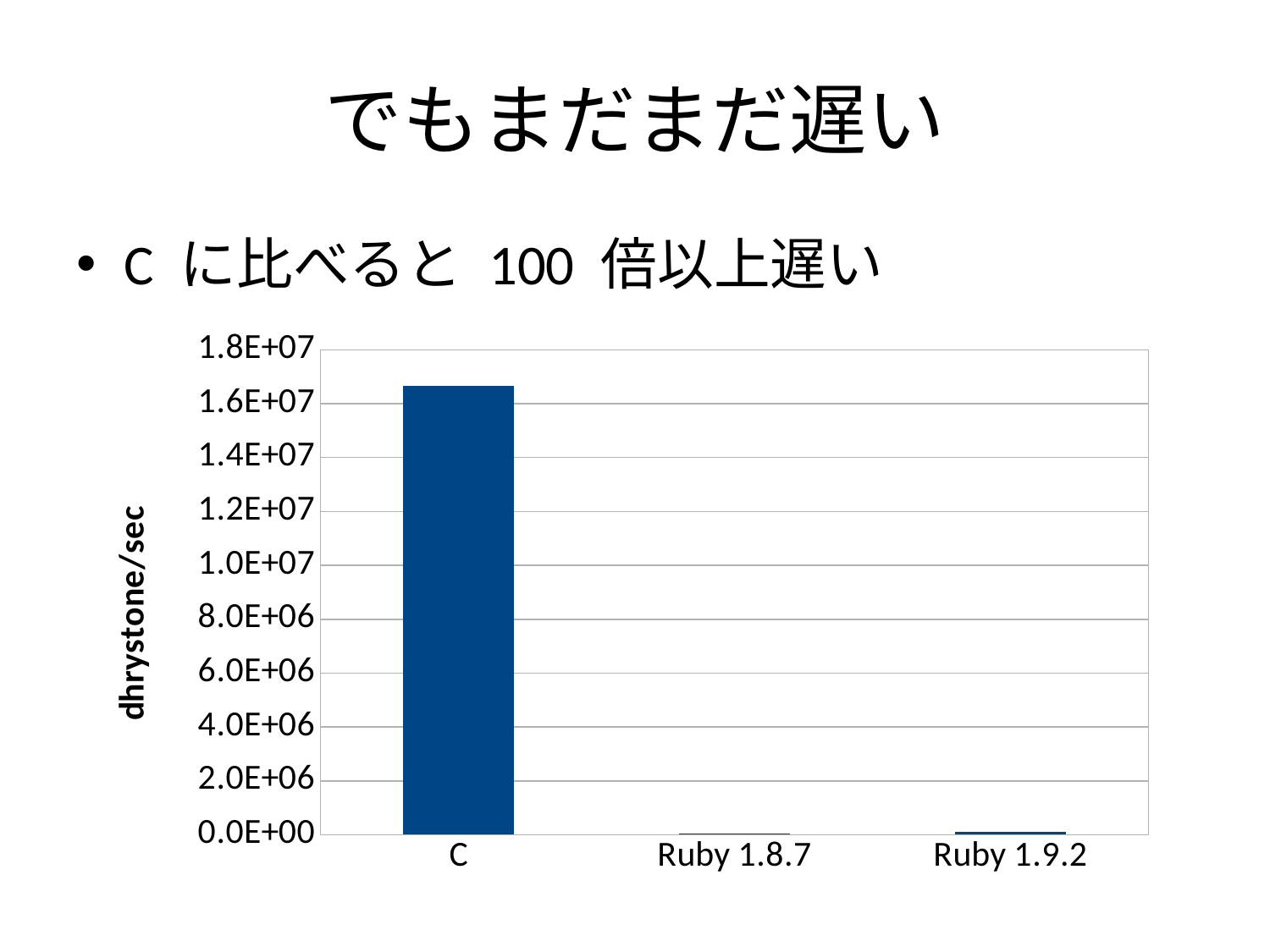

# でもまだまだ遅い
C に比べると 100 倍以上遅い

### Chart

| Category |  |
|---|---|
| C | 16666667.0 |
| Ruby 1.8.7 | 41087.0 |
| Ruby 1.9.2 | 104451.0 |